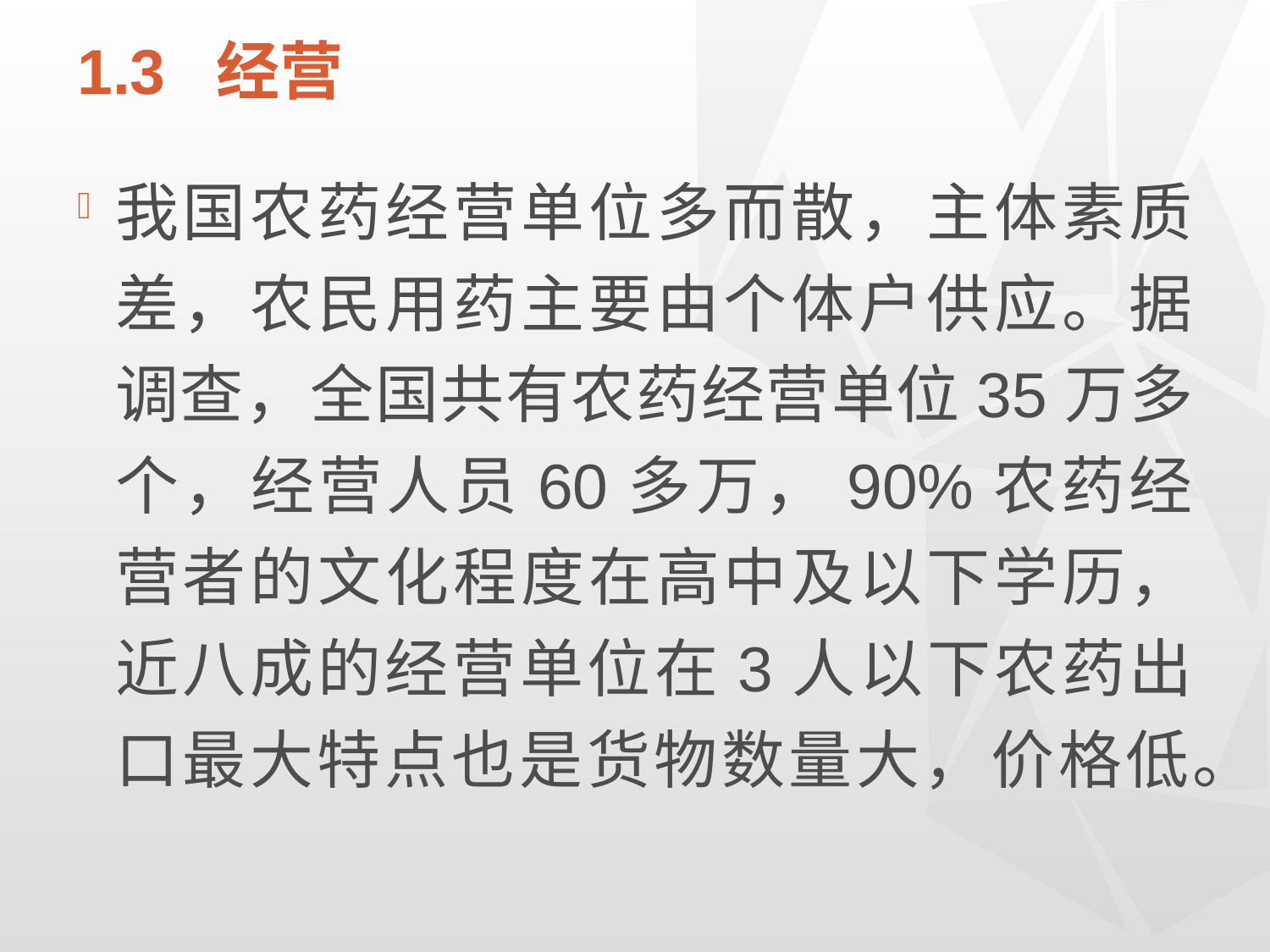

# 1.3  经营
我国农药经营单位多而散，主体素质差，农民用药主要由个体户供应。据调查，全国共有农药经营单位35万多个，经营人员60多万，90%农药经营者的文化程度在高中及以下学历，近八成的经营单位在3人以下农药出口最大特点也是货物数量大，价格低。